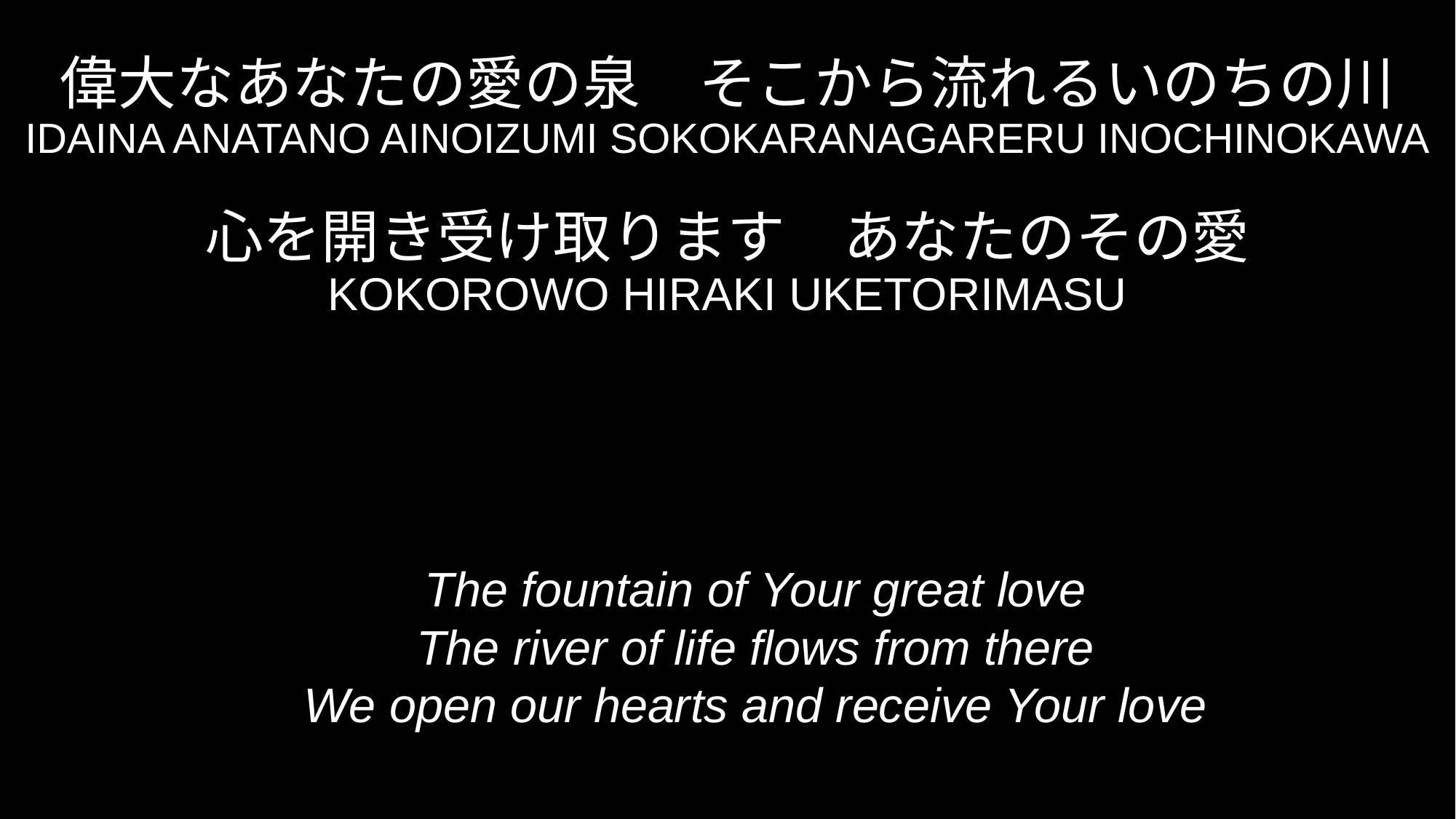

偉大なあなたの愛の泉　そこから流れるいのちの川
IDAINA ANATANO AINOIZUMI SOKOKARANAGARERU INOCHINOKAWA

心を開き受け取ります　あなたのその愛
KOKOROWO HIRAKI UKETORIMASU

The fountain of Your great love
The river of life flows from there
We open our hearts and receive Your love